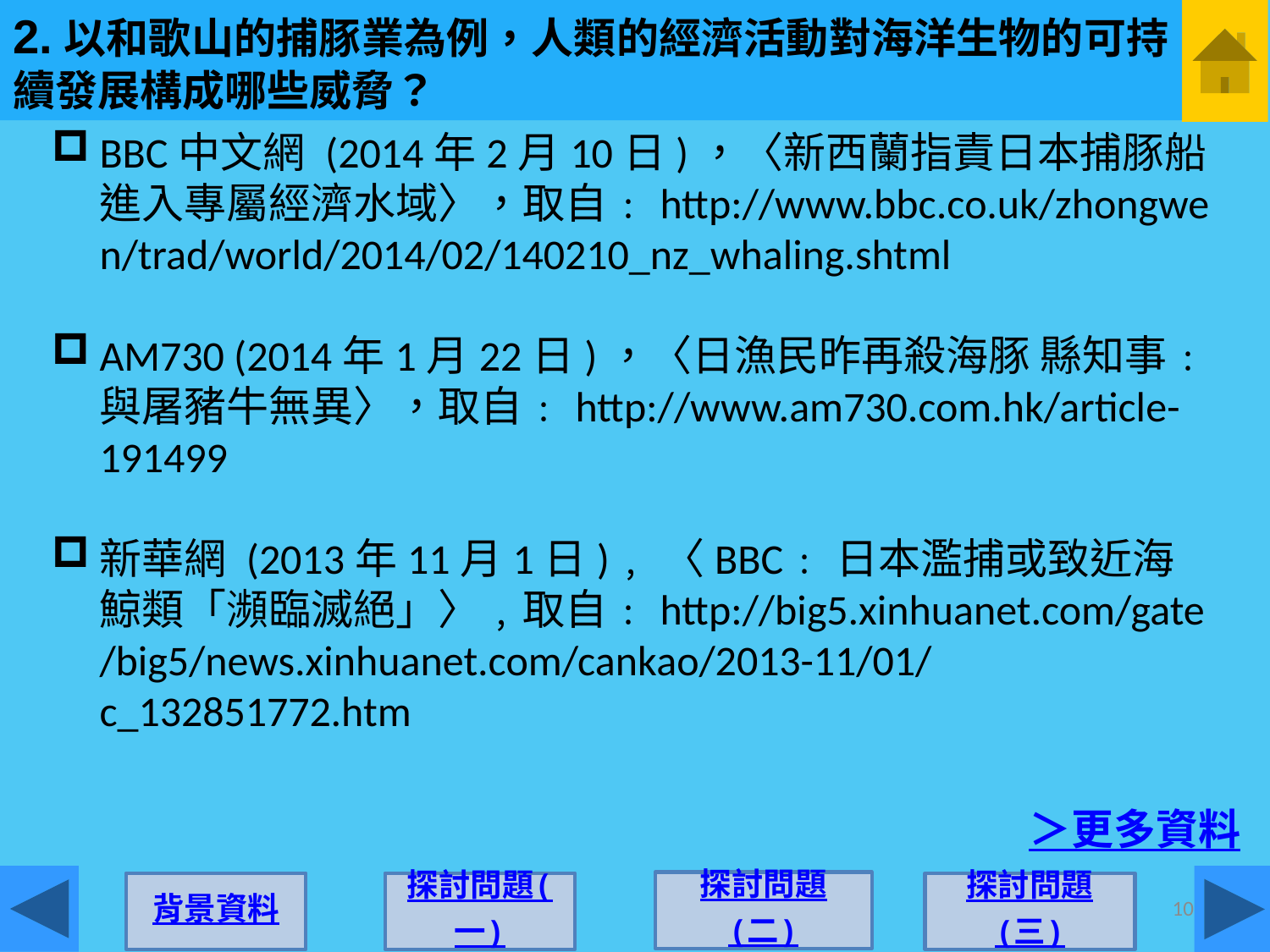

2.以和歌山的捕豚業為例，人類的經濟活動對海洋生物的可持續發展構成哪些威脅？

BBC中文網 (2014年2月10日)，〈新西蘭指責日本捕豚船進入專屬經濟水域〉，取自﹕http://www.bbc.co.uk/zhongwen/trad/world/2014/02/140210_nz_whaling.shtml

AM730 (2014年1月22日)，〈日漁民昨再殺海豚 縣知事﹕與屠豬牛無異〉，取自﹕http://www.am730.com.hk/article-191499

新華網 (2013年11月1日)﹐〈BBC﹕日本濫捕或致近海鯨類「瀕臨滅絕」〉﹐取自﹕http://big5.xinhuanet.com/gate/big5/news.xinhuanet.com/cankao/2013-11/01/c_132851772.htm

＞更多資料

探討問題
(二)
探討問題(一)
背景資料
探討問題
(三)
10